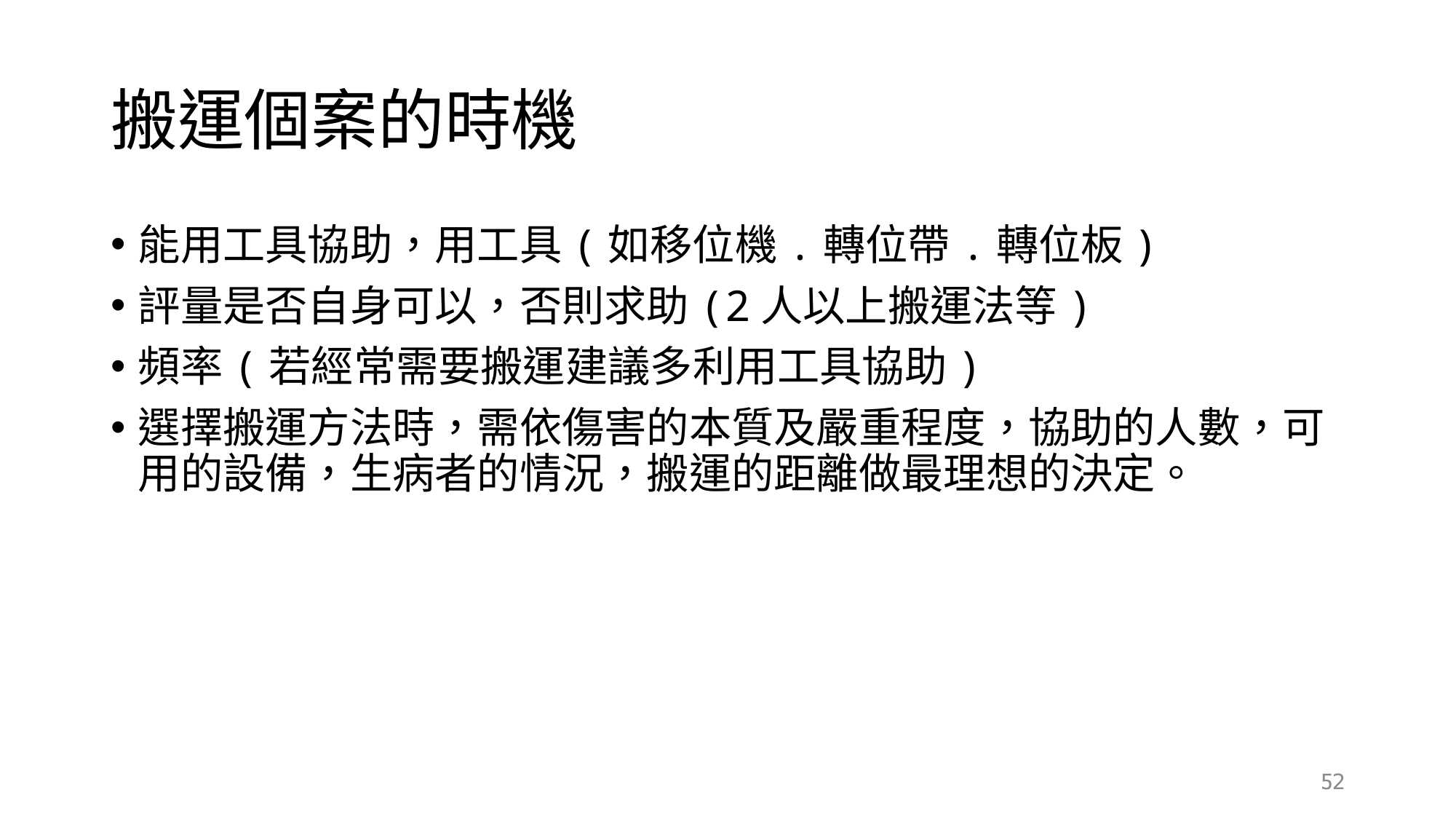

# 搬運個案的時機
能用工具協助，用工具(如移位機.轉位帶.轉位板)
評量是否自身可以，否則求助(2人以上搬運法等)
頻率(若經常需要搬運建議多利用工具協助)
選擇搬運方法時，需依傷害的本質及嚴重程度，協助的人數，可用的設備，生病者的情況，搬運的距離做最理想的決定。
52